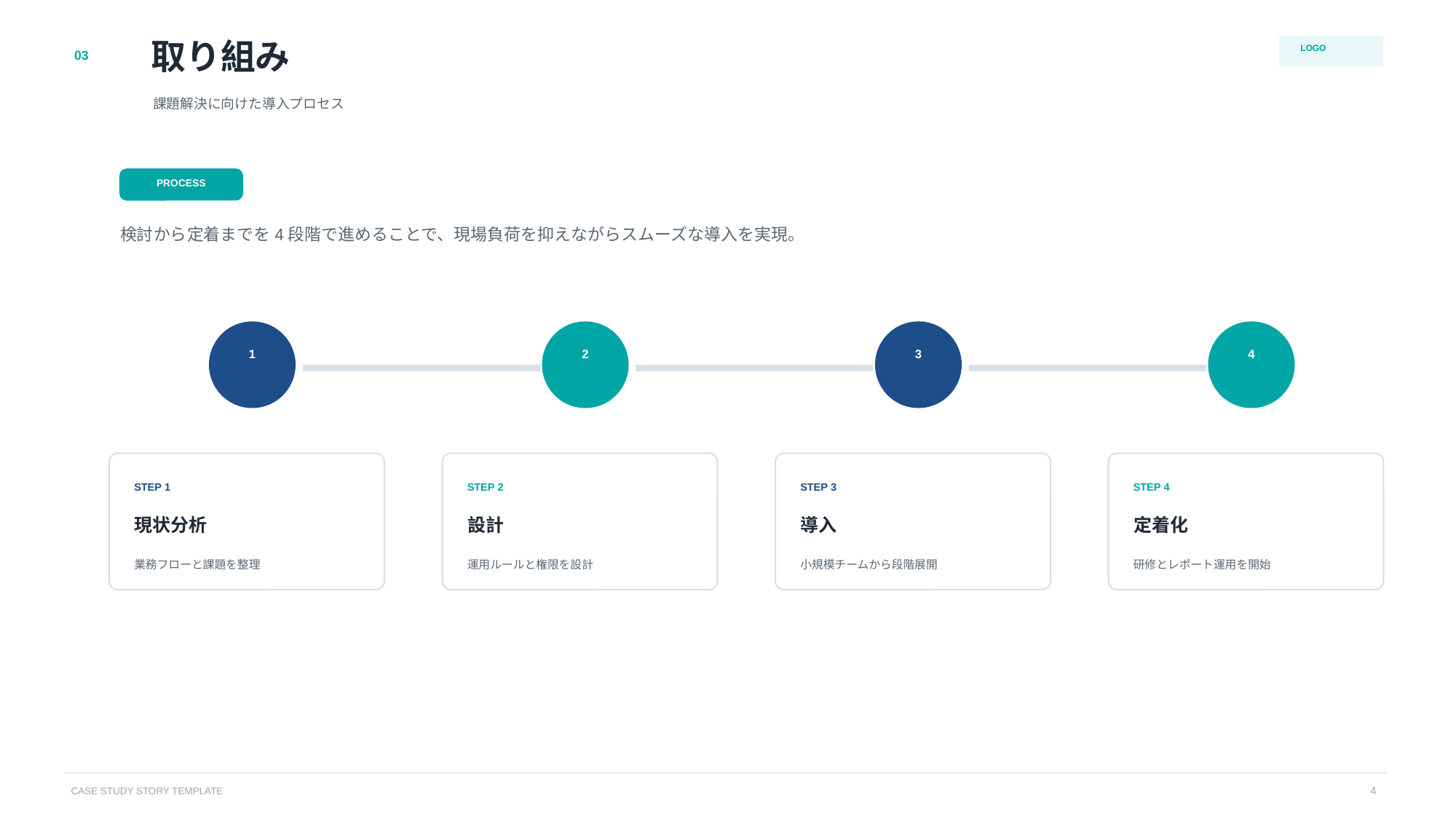

取り組み

03
LOGO
課題解決に向けた導入プロセス

PROCESS
検討から定着までを4段階で進めることで、現場負荷を抑えながらスムーズな導入を実現。

1
2
3
4

STEP 1
STEP 2
STEP 3
STEP 4
現状分析
設計
導入
定着化
業務フローと課題を整理
運用ルールと権限を設計
小規模チームから段階展開
研修とレポート運用を開始
4